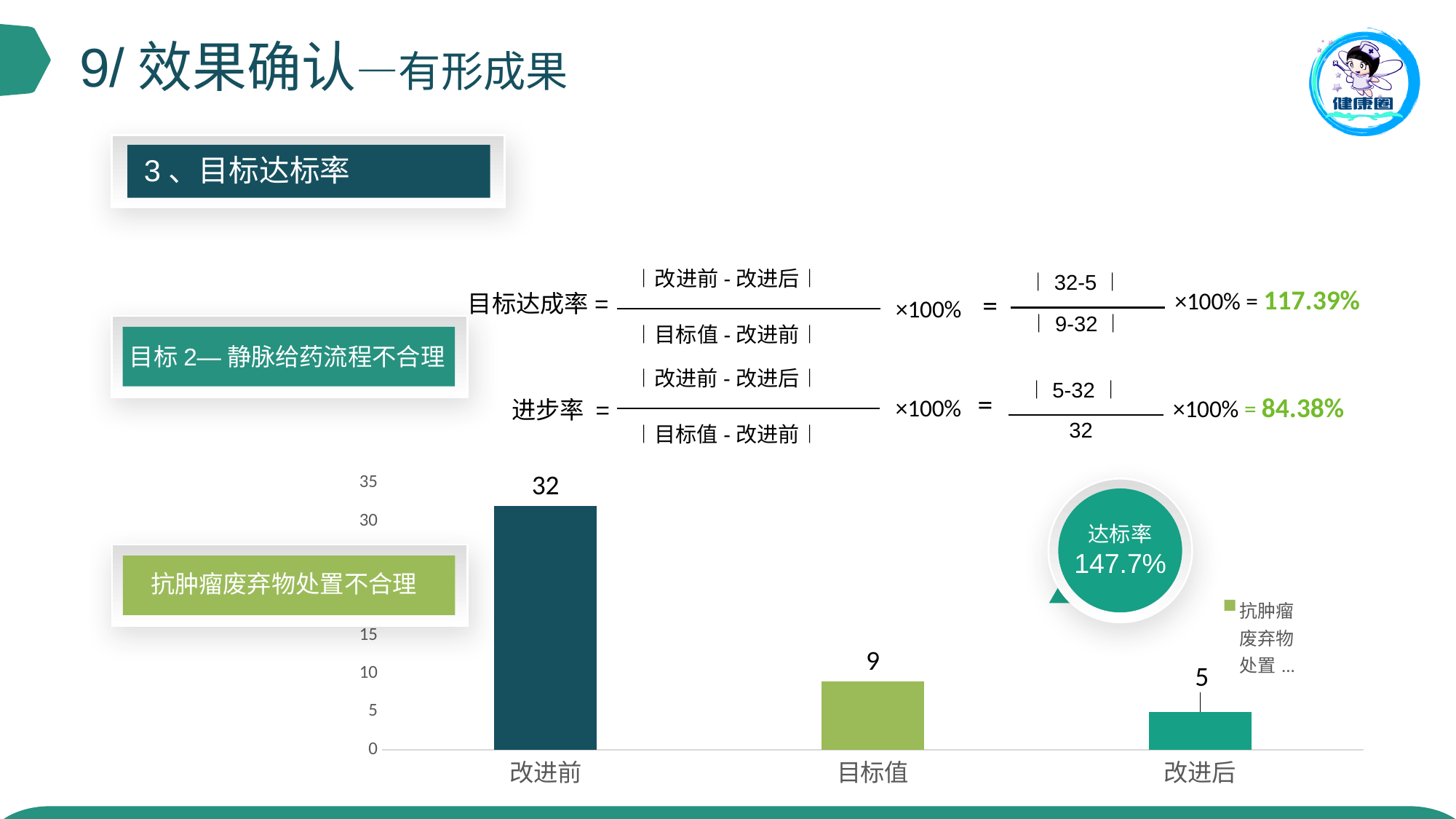

9/效果确认—有形成果

3、目标达标率
 ︱改进前-改进后︱
︱32-5︱
︱9-32︱
×100% = 117.39%
=
目标达成率=
×100%
︱目标值-改进前︱
 ︱改进前-改进后︱
︱5-32︱
32
=
×100% = 84.38%
×100%
进步率 =
︱目标值-改进前︱

目标2—静脉给药流程不合理

### Chart

| Category | 抗肿瘤废弃物处置不合理 |
|---|---|
| 改进前 | 32.0 |
| 目标值 | 9.0 |
| 改进后 | 5.0 |

达标率
147.7%

抗肿瘤废弃物处置不合理